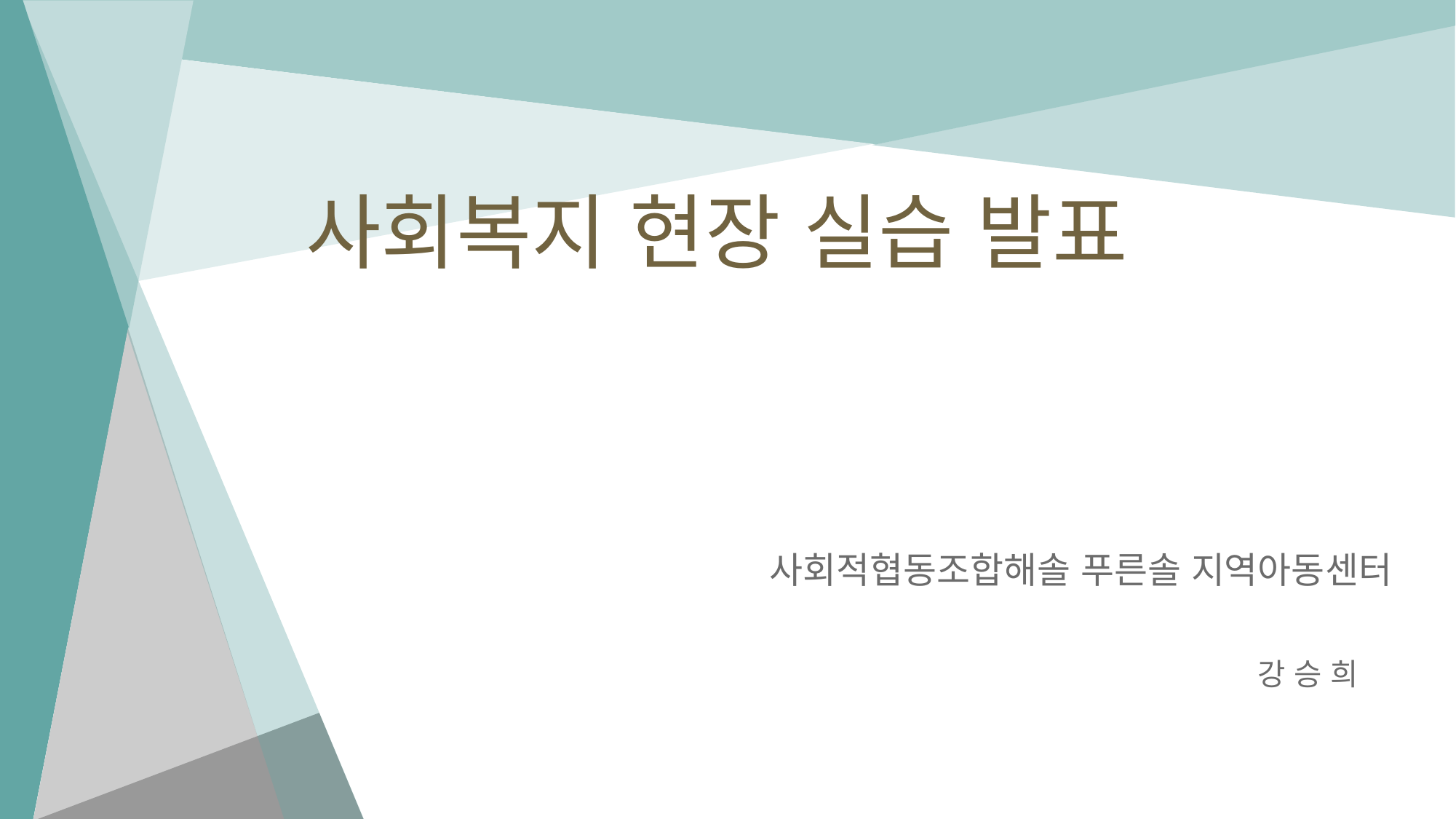

# 사회복지 현장 실습 발표
사회적협동조합해솔 푸른솔 지역아동센터

                                                강 승 희